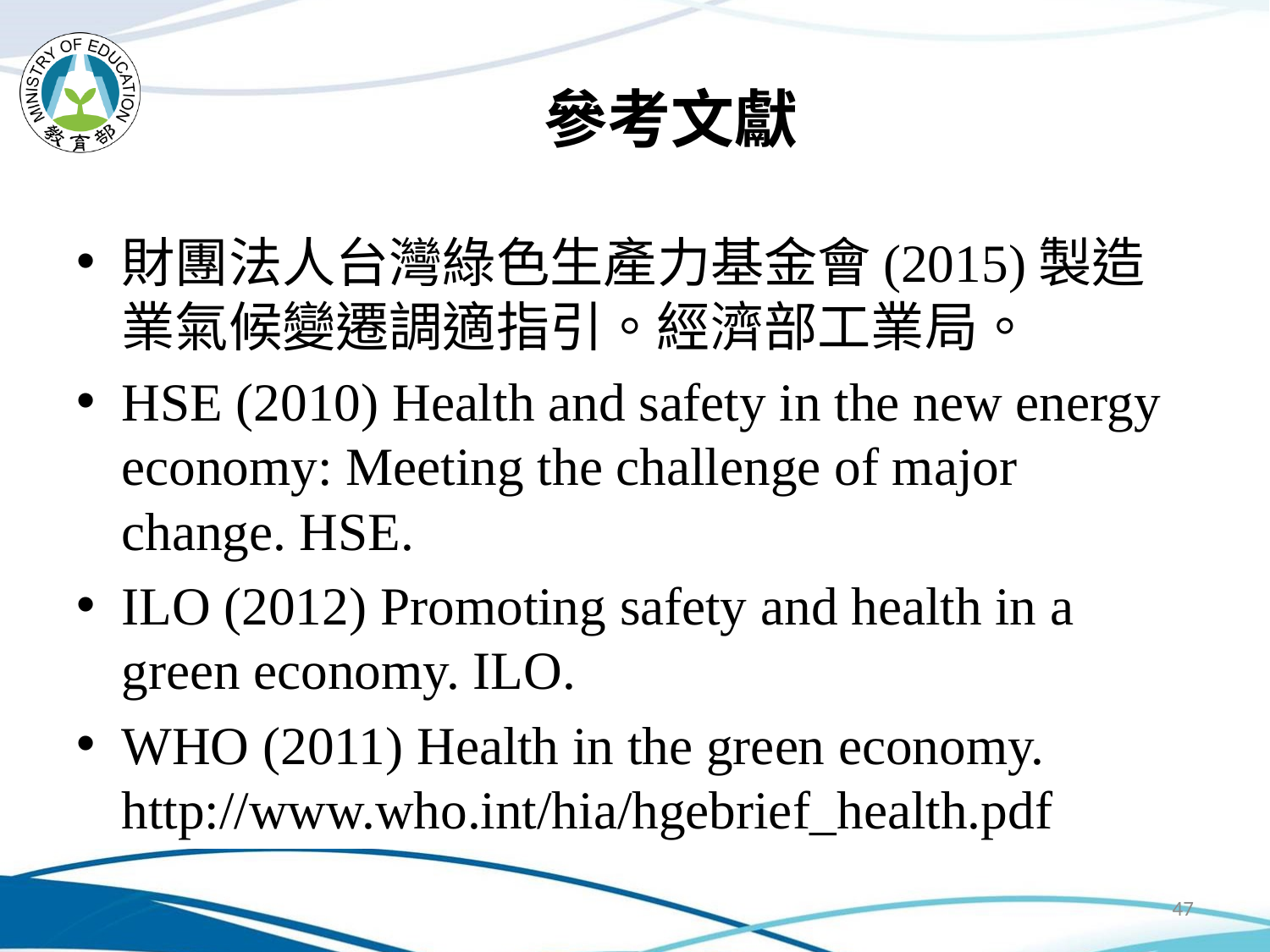

# 參考文獻
財團法人台灣綠色生產力基金會(2015)製造業氣候變遷調適指引。經濟部工業局。
HSE (2010) Health and safety in the new energy economy: Meeting the challenge of major change. HSE.
ILO (2012) Promoting safety and health in a green economy. ILO.
WHO (2011) Health in the green economy. http://www.who.int/hia/hgebrief_health.pdf
47